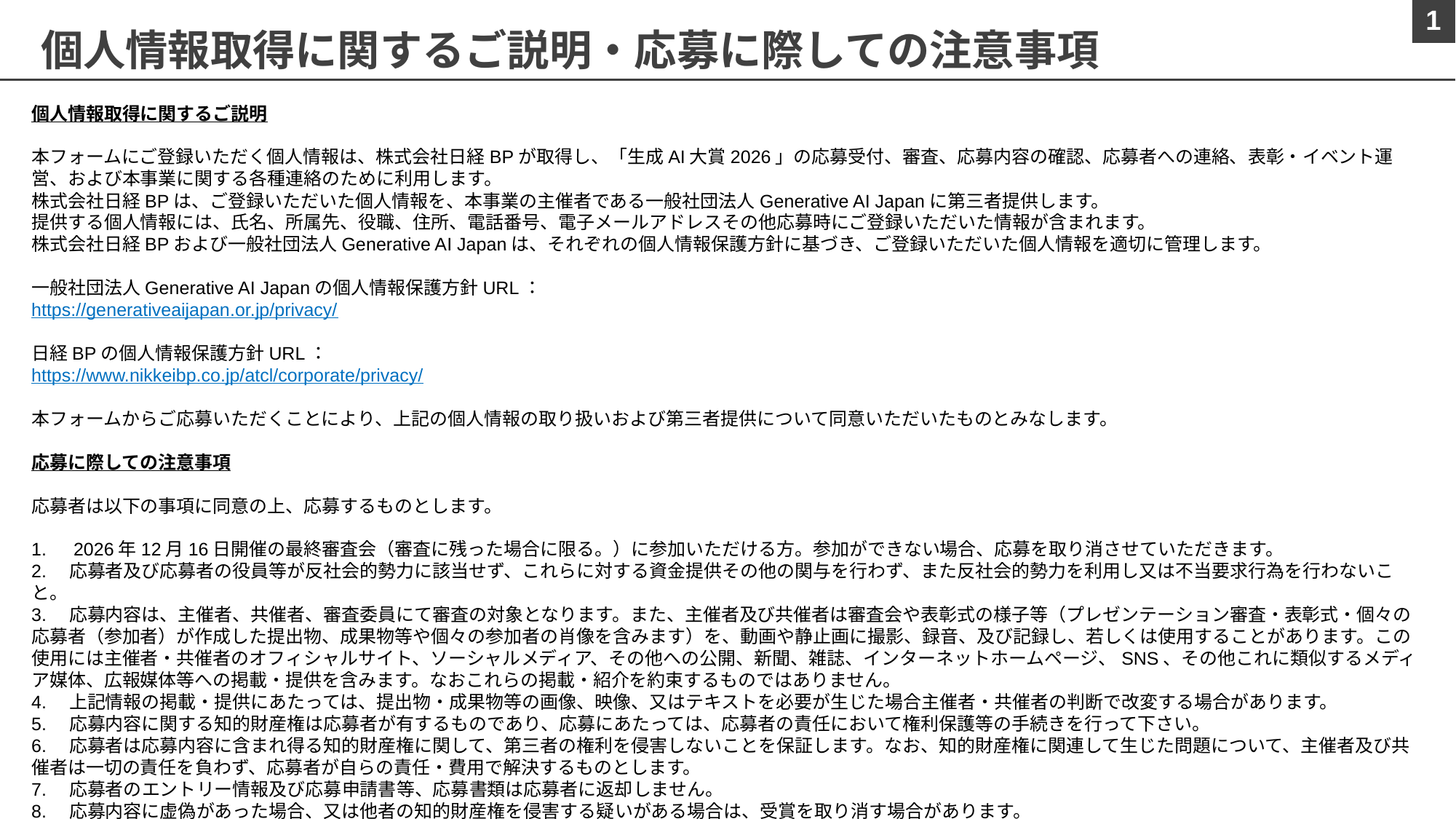

# 個人情報取得に関するご説明・応募に際しての注意事項
個人情報取得に関するご説明

本フォームにご登録いただく個人情報は、株式会社日経BPが取得し、「生成AI大賞2026」の応募受付、審査、応募内容の確認、応募者への連絡、表彰・イベント運営、および本事業に関する各種連絡のために利用します。
株式会社日経BPは、ご登録いただいた個人情報を、本事業の主催者である一般社団法人Generative AI Japanに第三者提供します。
提供する個人情報には、氏名、所属先、役職、住所、電話番号、電子メールアドレスその他応募時にご登録いただいた情報が含まれます。
株式会社日経BPおよび一般社団法人Generative AI Japanは、それぞれの個人情報保護方針に基づき、ご登録いただいた個人情報を適切に管理します。

一般社団法人Generative AI Japanの個人情報保護方針URL：
https://generativeaijapan.or.jp/privacy/

日経BPの個人情報保護方針URL：
https://www.nikkeibp.co.jp/atcl/corporate/privacy/

本フォームからご応募いただくことにより、上記の個人情報の取り扱いおよび第三者提供について同意いただいたものとみなします。

応募に際しての注意事項

応募者は以下の事項に同意の上、応募するものとします。

1.　2026年12月16日開催の最終審査会（審査に残った場合に限る。）に参加いただける方。参加ができない場合、応募を取り消させていただきます。
2.　応募者及び応募者の役員等が反社会的勢力に該当せず、これらに対する資金提供その他の関与を行わず、また反社会的勢力を利用し又は不当要求行為を行わないこと。
3.　応募内容は、主催者、共催者、審査委員にて審査の対象となります。また、主催者及び共催者は審査会や表彰式の様子等（プレゼンテーション審査・表彰式・個々の応募者（参加者）が作成した提出物、成果物等や個々の参加者の肖像を含みます）を、動画や静止画に撮影、録音、及び記録し、若しくは使用することがあります。この使用には主催者・共催者のオフィシャルサイト、ソーシャルメディア、その他への公開、新聞、雑誌、インターネットホームページ、SNS、その他これに類似するメディア媒体、広報媒体等への掲載・提供を含みます。なおこれらの掲載・紹介を約束するものではありません。
4.　上記情報の掲載・提供にあたっては、提出物・成果物等の画像、映像、又はテキストを必要が生じた場合主催者・共催者の判断で改変する場合があります。
5.　応募内容に関する知的財産権は応募者が有するものであり、応募にあたっては、応募者の責任において権利保護等の手続きを行って下さい。
6.　応募者は応募内容に含まれ得る知的財産権に関して、第三者の権利を侵害しないことを保証します。なお、知的財産権に関連して生じた問題について、主催者及び共催者は一切の責任を負わず、応募者が自らの責任・費用で解決するものとします。
7.　応募者のエントリー情報及び応募申請書等、応募書類は応募者に返却しません。
8.　応募内容に虚偽があった場合、又は他者の知的財産権を侵害する疑いがある場合は、受賞を取り消す場合があります。